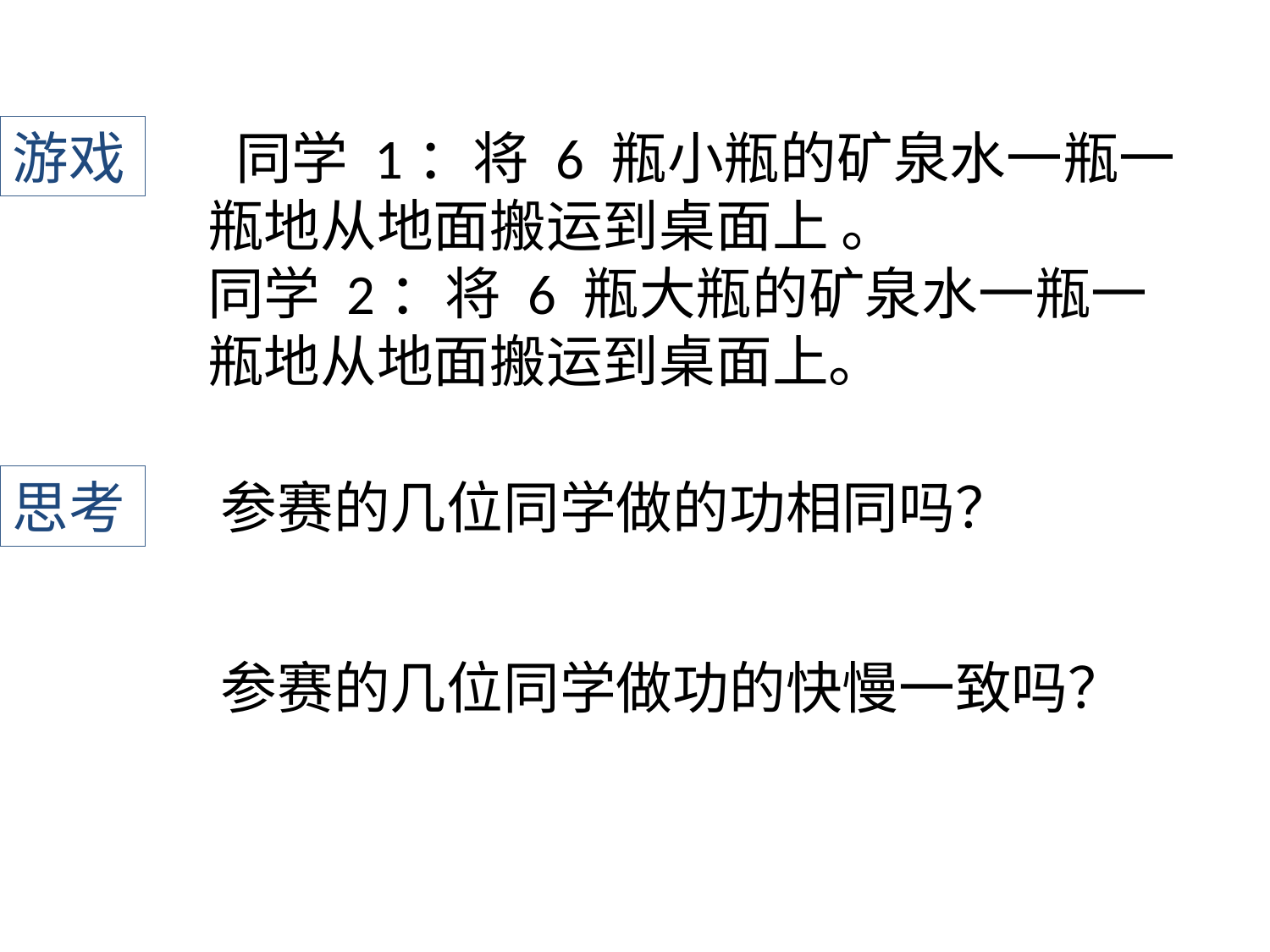

游戏
﻿ ﻿同学 1：将 6 瓶小瓶的矿泉水一瓶一瓶地从地面搬运到桌面上 。
同学 2：将 6 瓶大瓶的矿泉水一瓶一瓶地从地面搬运到桌面上。
思考
﻿参赛的几位同学做的功相同吗？
﻿参赛的几位同学做功的快慢一致吗？